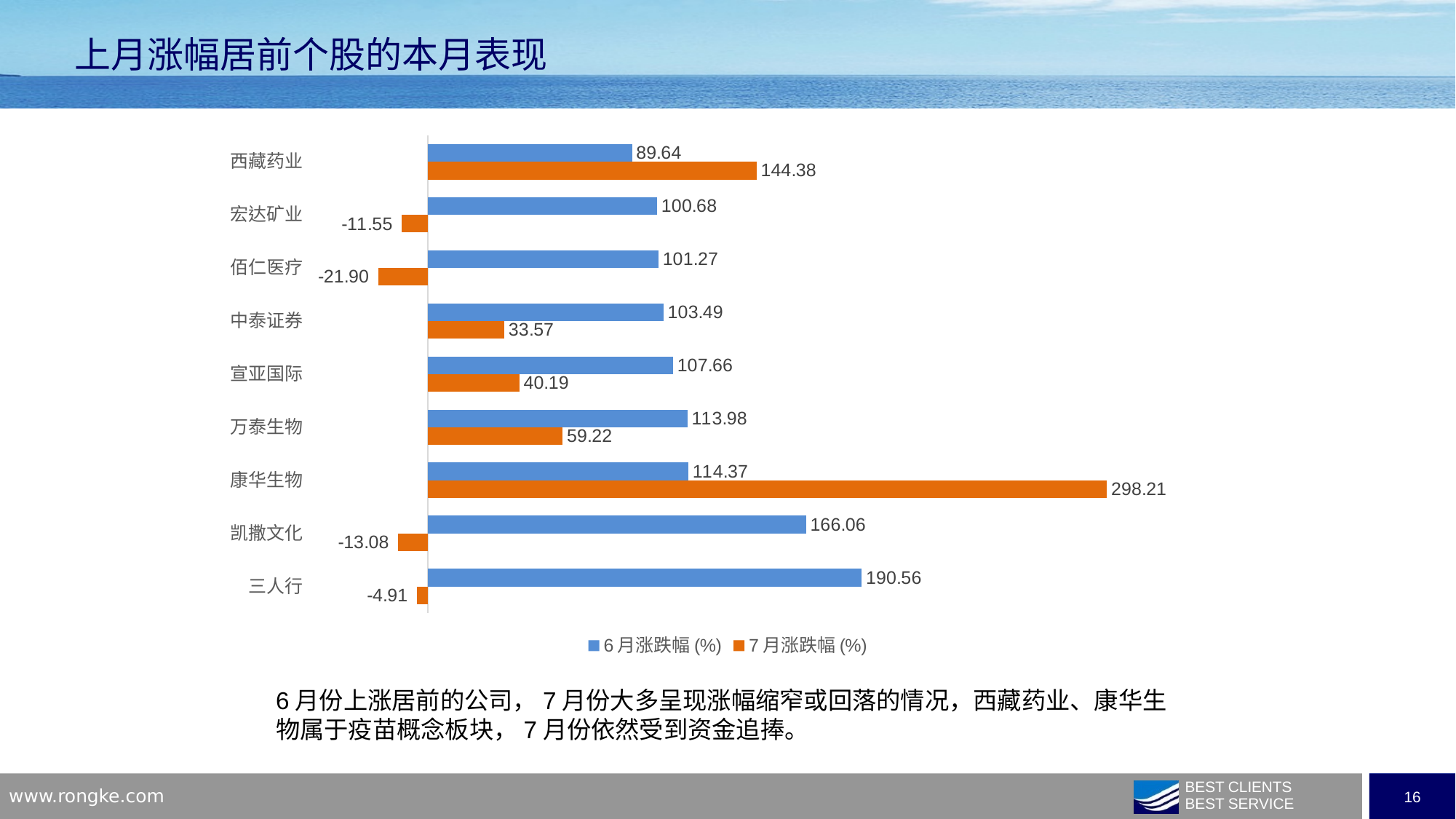

上月涨幅居前个股的本月表现

### Chart

| Category | 7月涨跌幅(%) | 6月涨跌幅(%) |
|---|---|---|
| 三人行 | -4.9087 | 190.5645 |
| 凯撒文化 | -13.0836 | 166.0606 |
| 康华生物 | 298.2138 | 114.3689 |
| 万泰生物 | 59.2182 | 113.98 |
| 宣亚国际 | 40.186 | 107.6552 |
| 中泰证券 | 33.567 | 103.4865 |
| 佰仁医疗 | -21.8993 | 101.2681 |
| 宏达矿业 | -11.5514 | 100.6768 |
| 西藏药业 | 144.3817 | 89.6429 |
6月份上涨居前的公司，7月份大多呈现涨幅缩窄或回落的情况，西藏药业、康华生物属于疫苗概念板块，7月份依然受到资金追捧。